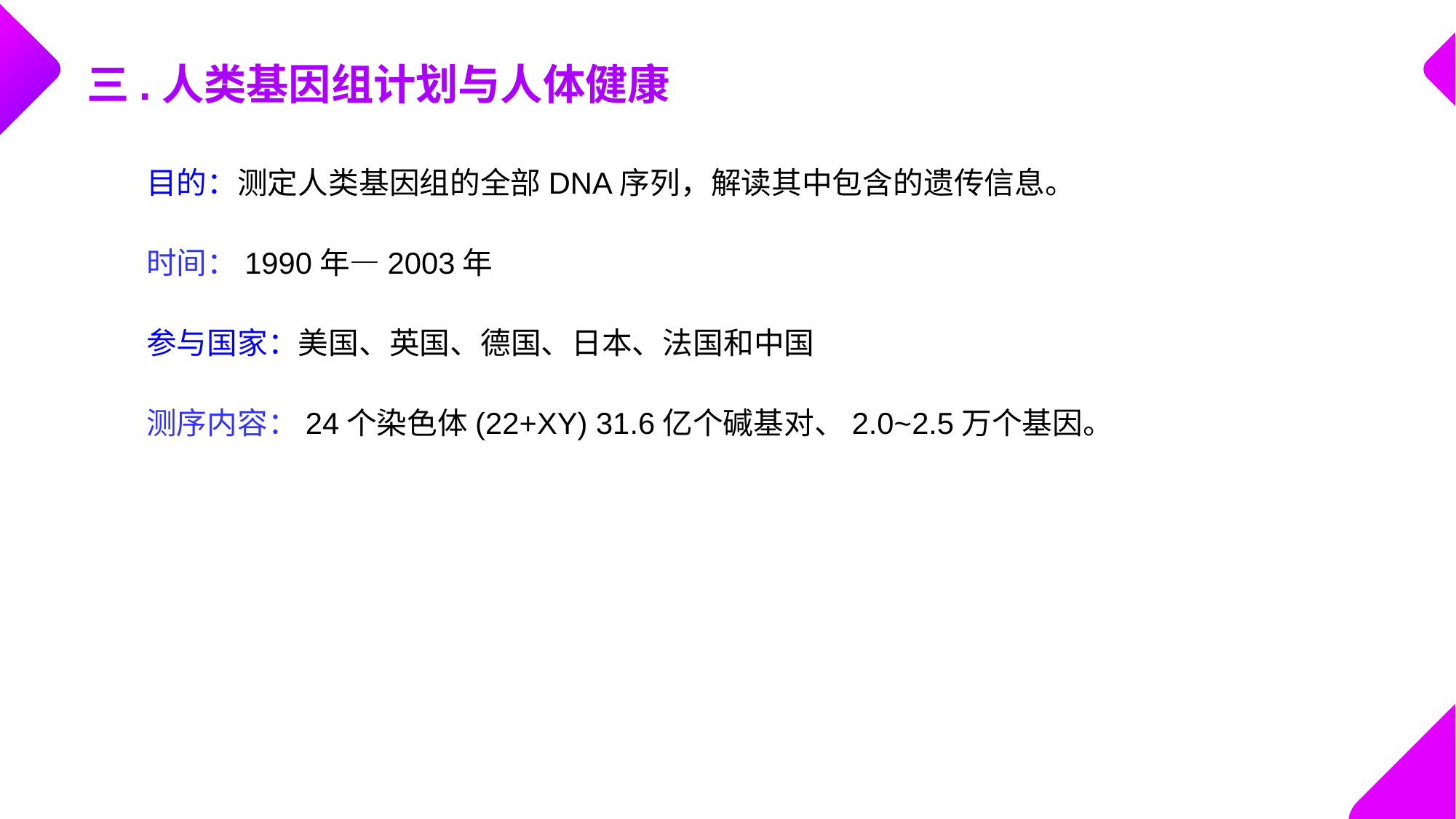

三.人类基因组计划与人体健康
目的：测定人类基因组的全部DNA序列，解读其中包含的遗传信息。
时间：1990年—2003年
参与国家：美国、英国、德国、日本、法国和中国
测序内容：24个染色体(22+XY) 31.6亿个碱基对、2.0~2.5万个基因。